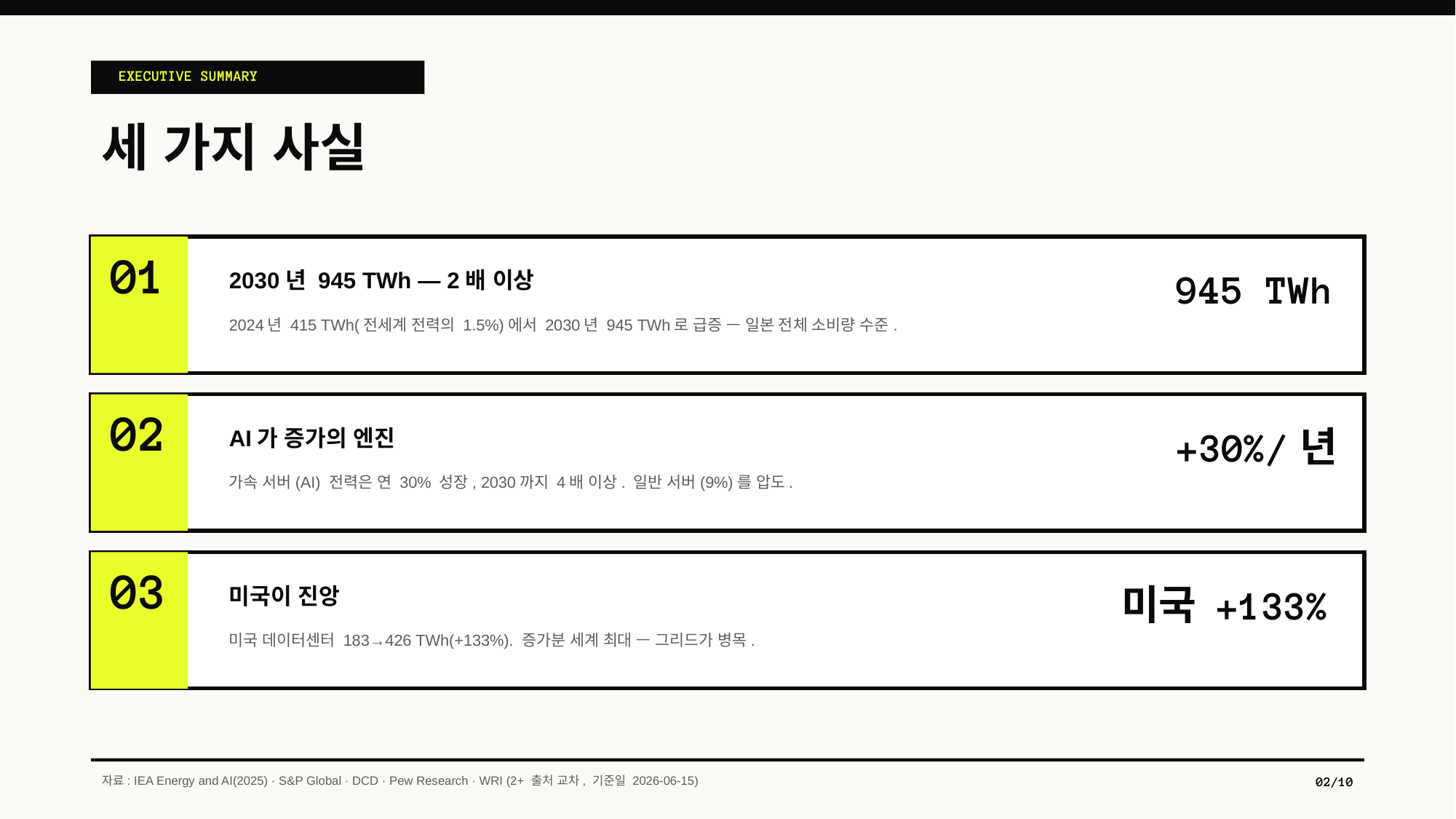

EXECUTIVE SUMMARY
세 가지 사실

01
945 TWh
2030년 945 TWh — 2배 이상
2024년 415 TWh(전세계 전력의 1.5%)에서 2030년 945 TWh로 급증 — 일본 전체 소비량 수준.

02
+30%/년
AI가 증가의 엔진
가속 서버(AI) 전력은 연 30% 성장, 2030까지 4배 이상. 일반 서버(9%)를 압도.

03
미국 +133%
미국이 진앙
미국 데이터센터 183→426 TWh(+133%). 증가분 세계 최대 — 그리드가 병목.

자료: IEA Energy and AI(2025) · S&P Global · DCD · Pew Research · WRI (2+ 출처 교차, 기준일 2026-06-15)
02/10